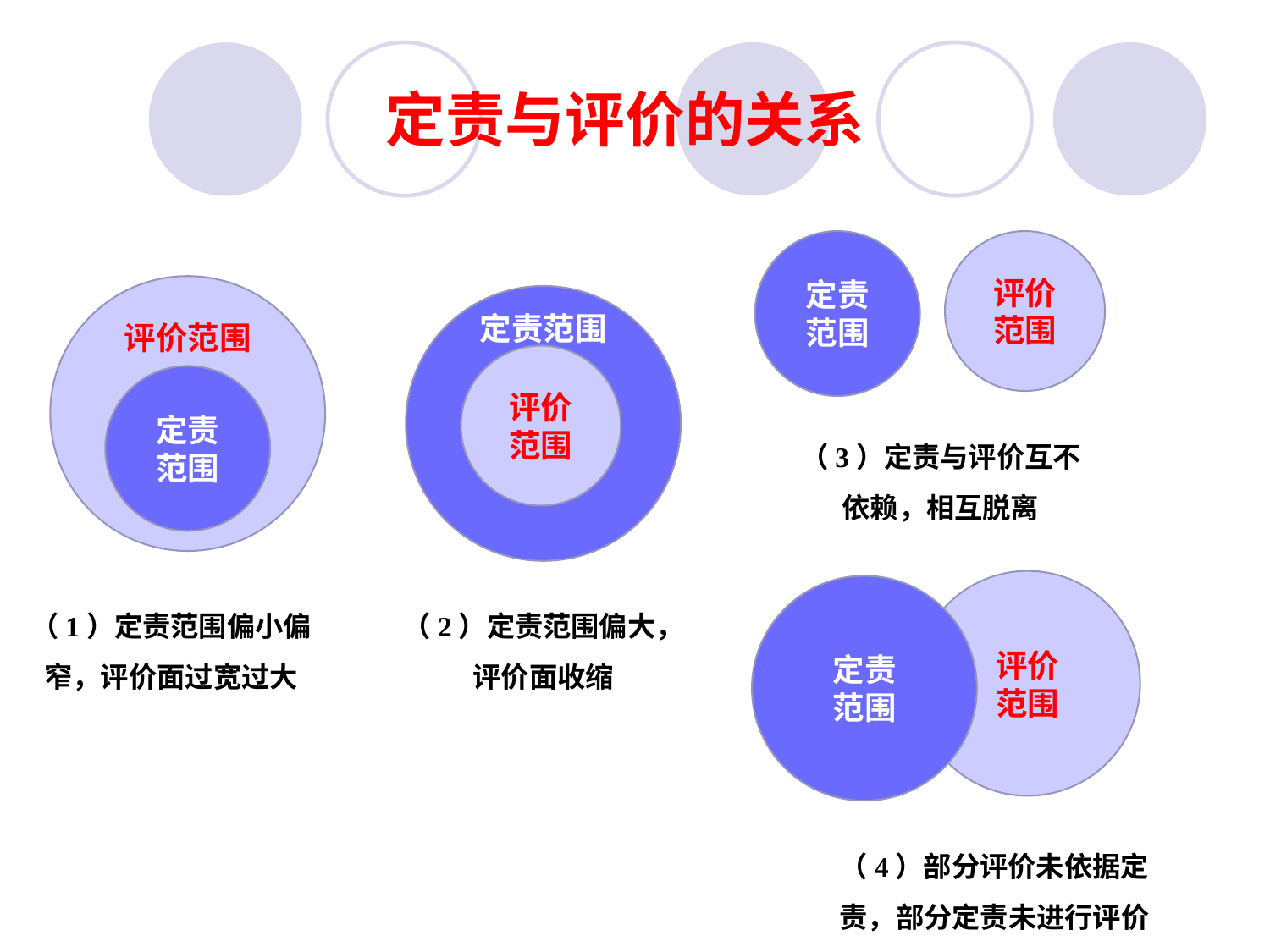

定责与评价的关系
定责范围

评价
范围

评价范围

定责范围

评价
范围

定责范围
（3）定责与评价互不依赖，相互脱离

评价
范围

定责
范围
（2）定责范围偏大，评价面收缩
（1）定责范围偏小偏窄，评价面过宽过大
（4）部分评价未依据定责，部分定责未进行评价